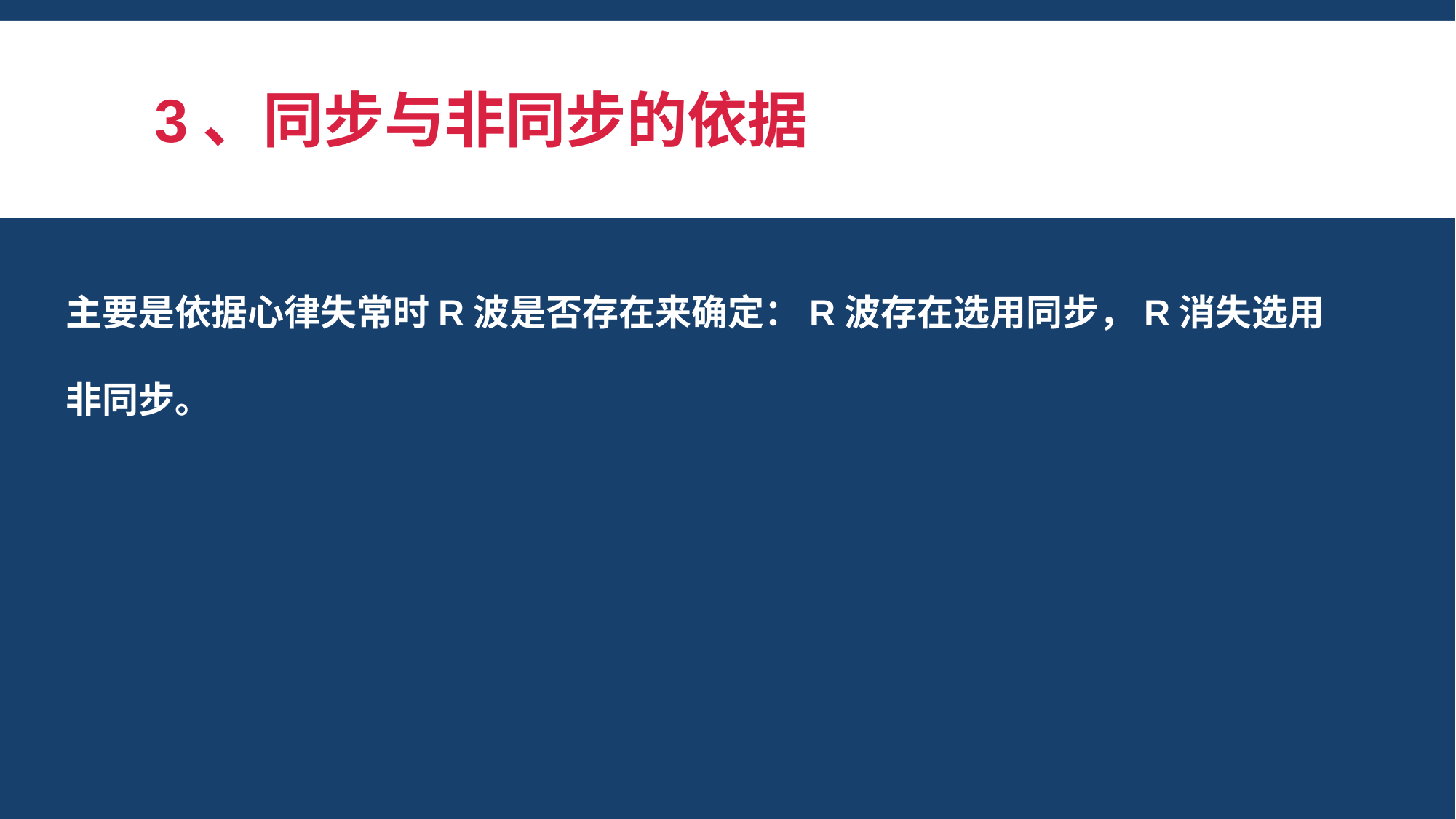

# 3、同步与非同步的依据
主要是依据心律失常时R波是否存在来确定：R波存在选用同步，R消失选用非同步。